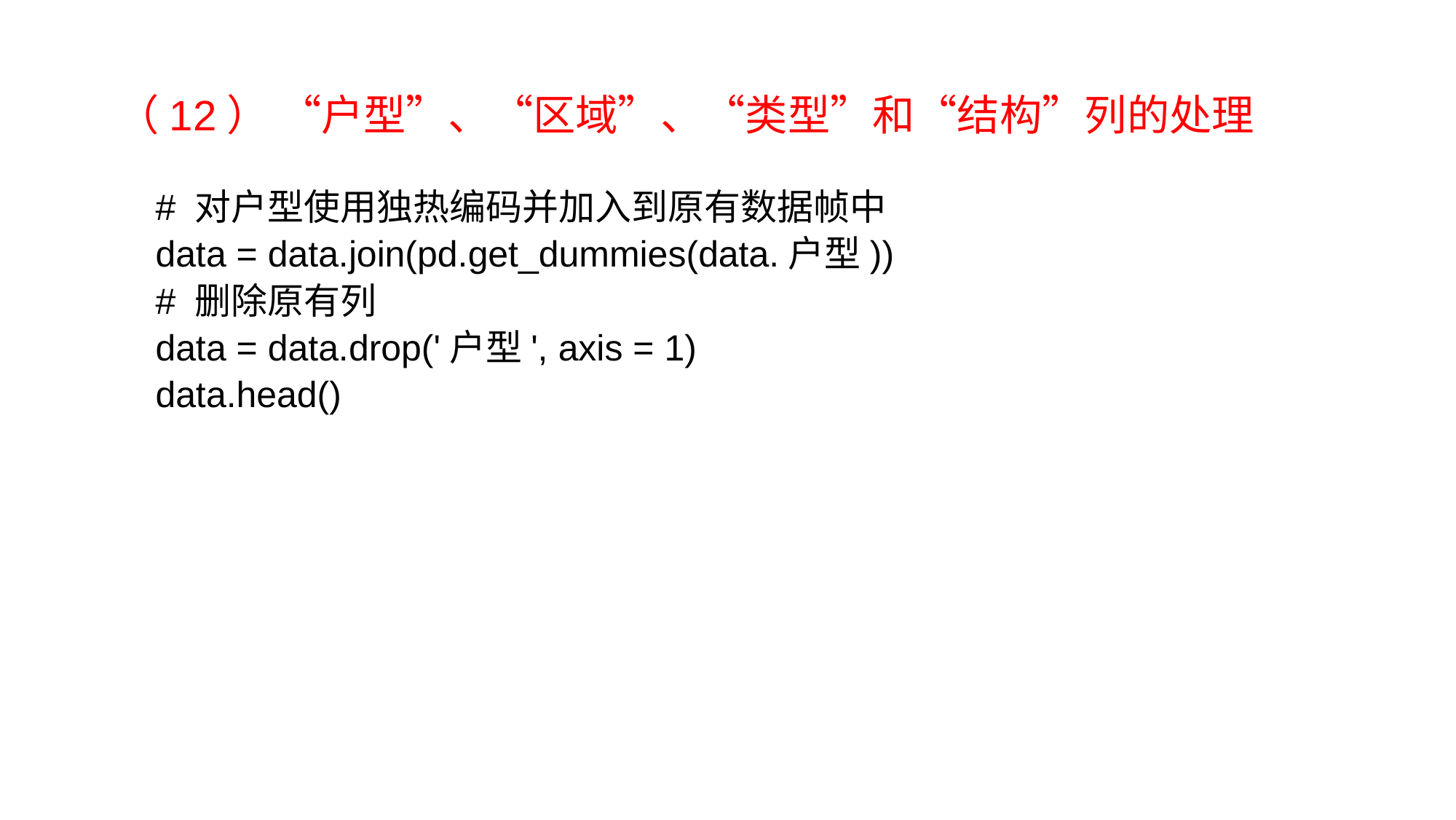

（12） “户型”、“区域”、“类型”和“结构”列的处理
# 对户型使用独热编码并加入到原有数据帧中
data = data.join(pd.get_dummies(data.户型))
# 删除原有列
data = data.drop('户型', axis = 1)
data.head()